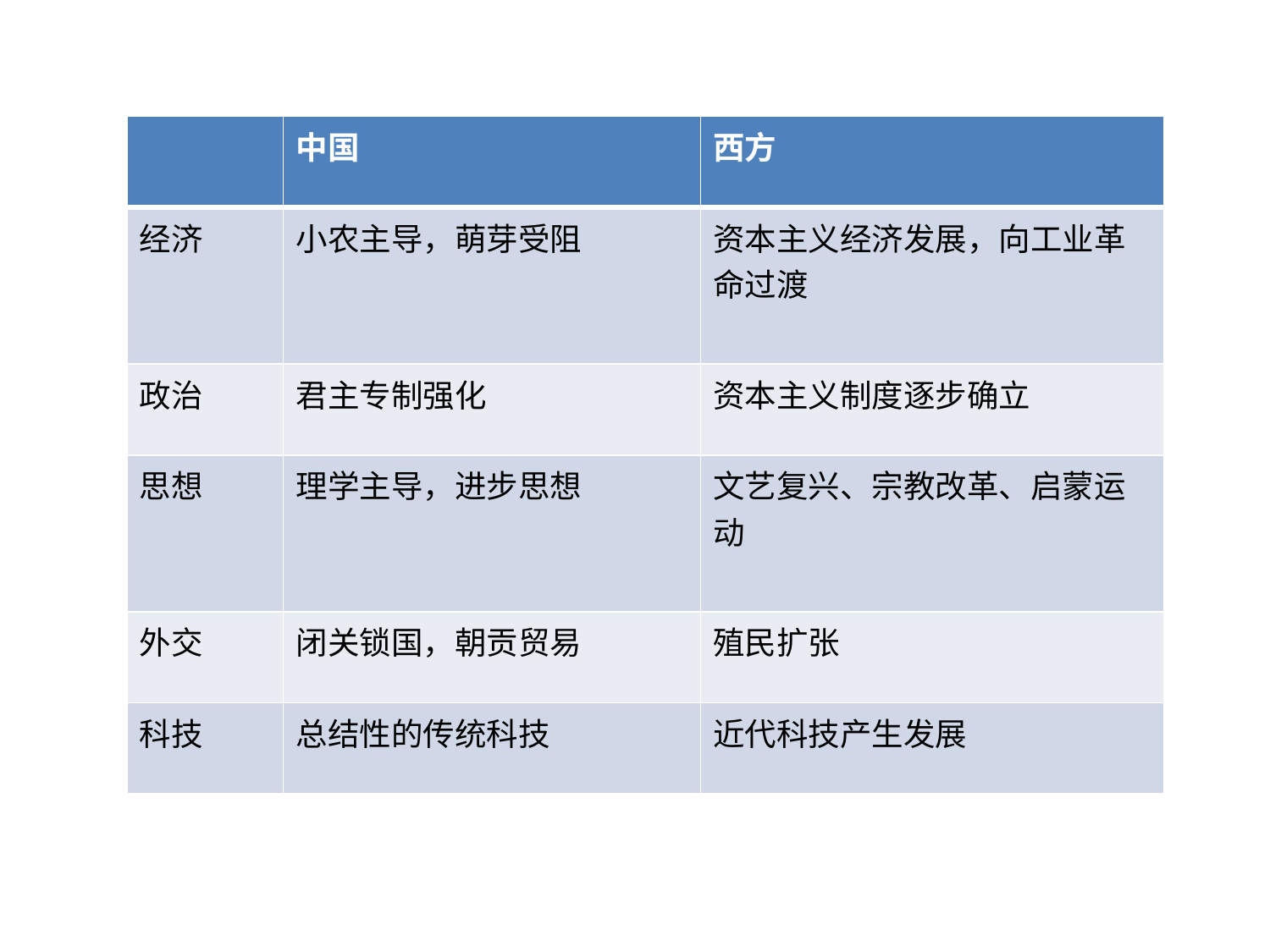

|  | 中国 | 西方 |
| --- | --- | --- |
| 经济 | 小农主导，萌芽受阻 | 资本主义经济发展，向工业革命过渡 |
| 政治 | 君主专制强化 | 资本主义制度逐步确立 |
| 思想 | 理学主导，进步思想 | 文艺复兴、宗教改革、启蒙运动 |
| 外交 | 闭关锁国，朝贡贸易 | 殖民扩张 |
| 科技 | 总结性的传统科技 | 近代科技产生发展 |